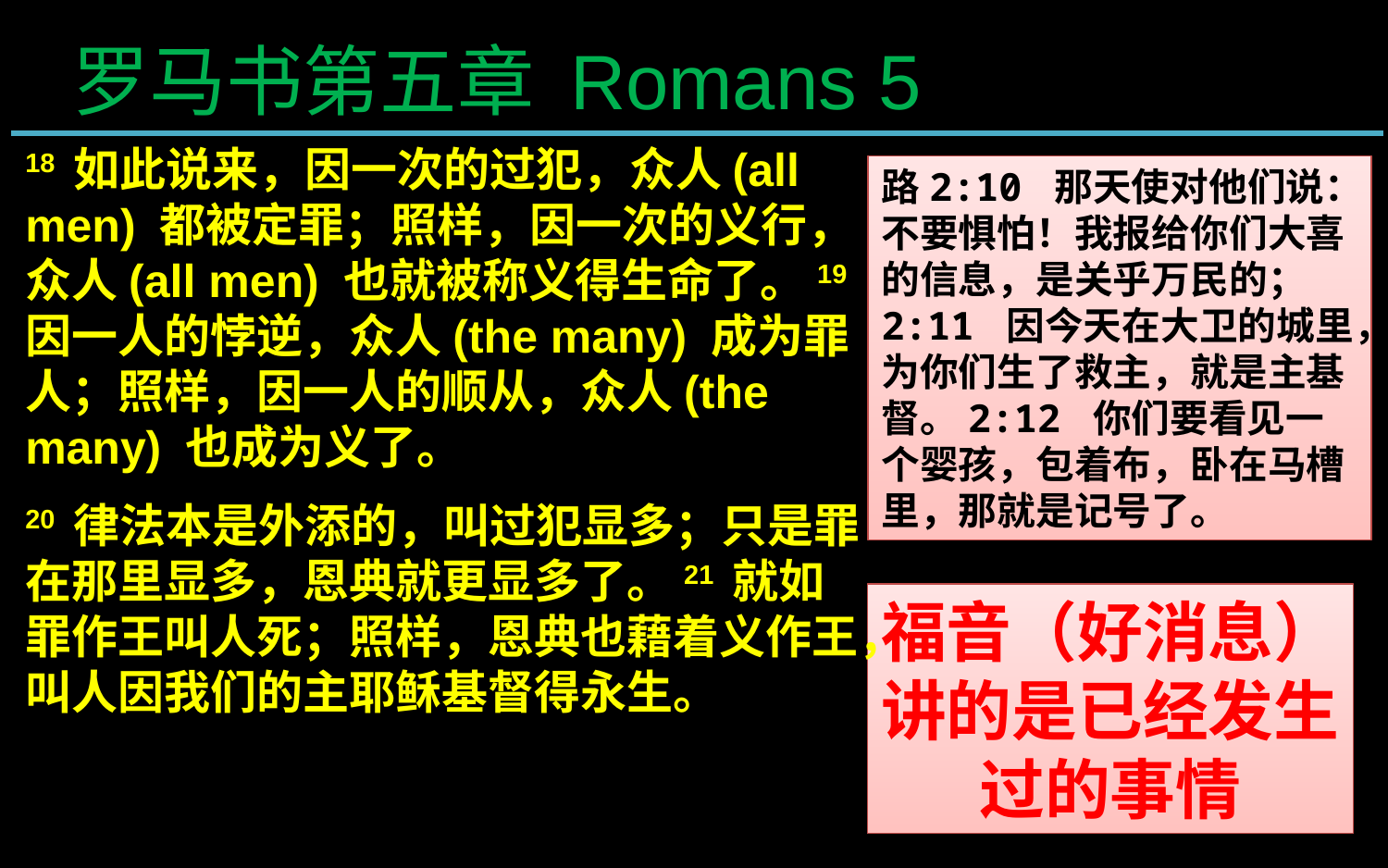

罗马书第五章 Romans 5
18 如此说来，因一次的过犯，众人(all men) 都被定罪；照样，因一次的义行，众人(all men) 也就被称义得生命了。19 因一人的悖逆，众人(the many) 成为罪人；照样，因一人的顺从，众人(the many) 也成为义了。
20 律法本是外添的，叫过犯显多；只是罪在那里显多，恩典就更显多了。21 就如罪作王叫人死；照样，恩典也藉着义作王，叫人因我们的主耶稣基督得永生。
路2:10 那天使对他们说：不要惧怕！我报给你们大喜的信息，是关乎万民的；2:11 因今天在大卫的城里，为你们生了救主，就是主基督。2:12 你们要看见一个婴孩，包着布，卧在马槽里，那就是记号了。
福音（好消息）讲的是已经发生过的事情